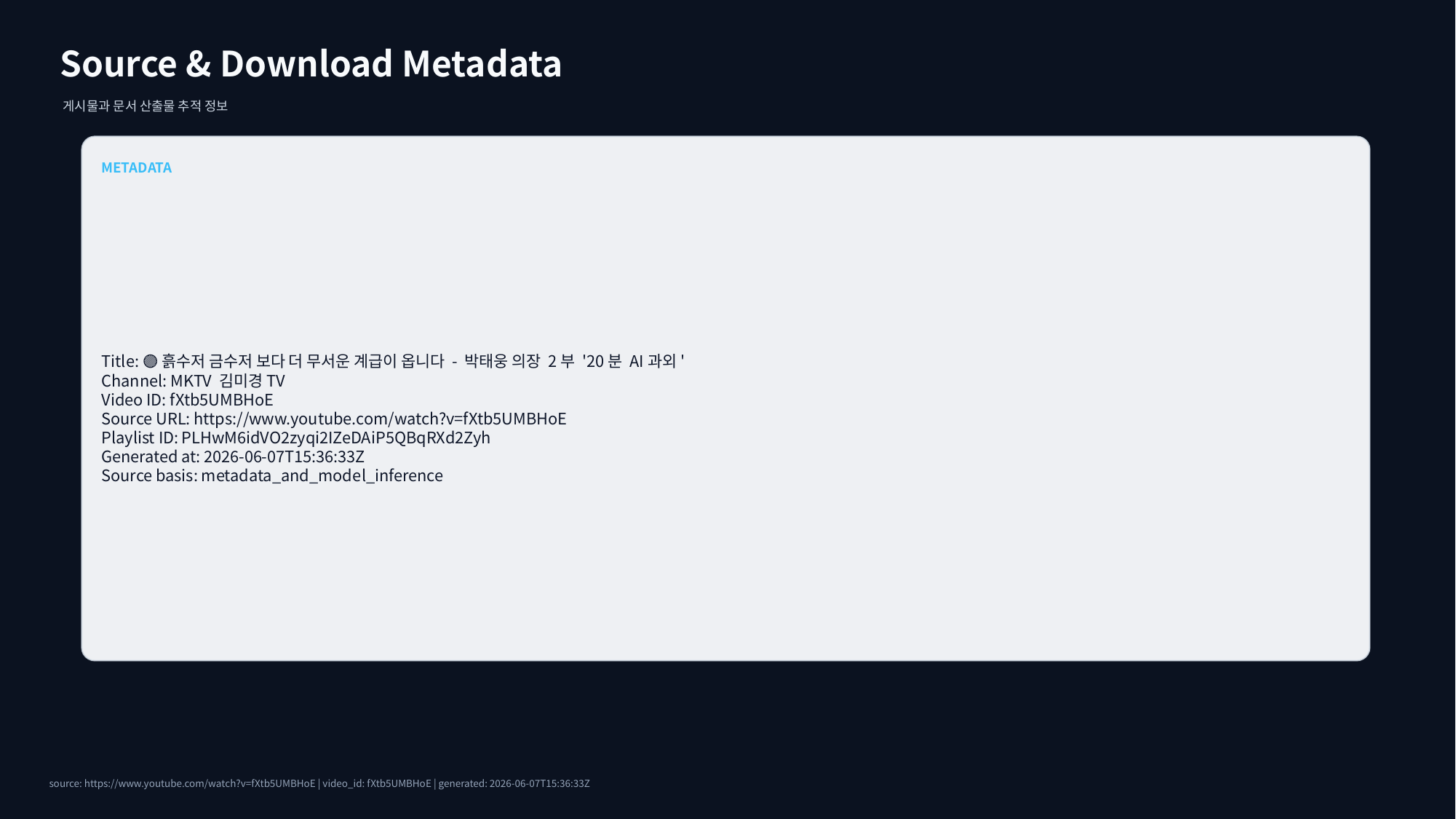

Source & Download Metadata
게시물과 문서 산출물 추적 정보

METADATA
Title: 🟣흙수저 금수저 보다 더 무서운 계급이 옵니다 - 박태웅 의장 2부 '20분 AI과외'
Channel: MKTV 김미경TV
Video ID: fXtb5UMBHoE
Source URL: https://www.youtube.com/watch?v=fXtb5UMBHoE
Playlist ID: PLHwM6idVO2zyqi2IZeDAiP5QBqRXd2Zyh
Generated at: 2026-06-07T15:36:33Z
Source basis: metadata_and_model_inference
source: https://www.youtube.com/watch?v=fXtb5UMBHoE | video_id: fXtb5UMBHoE | generated: 2026-06-07T15:36:33Z